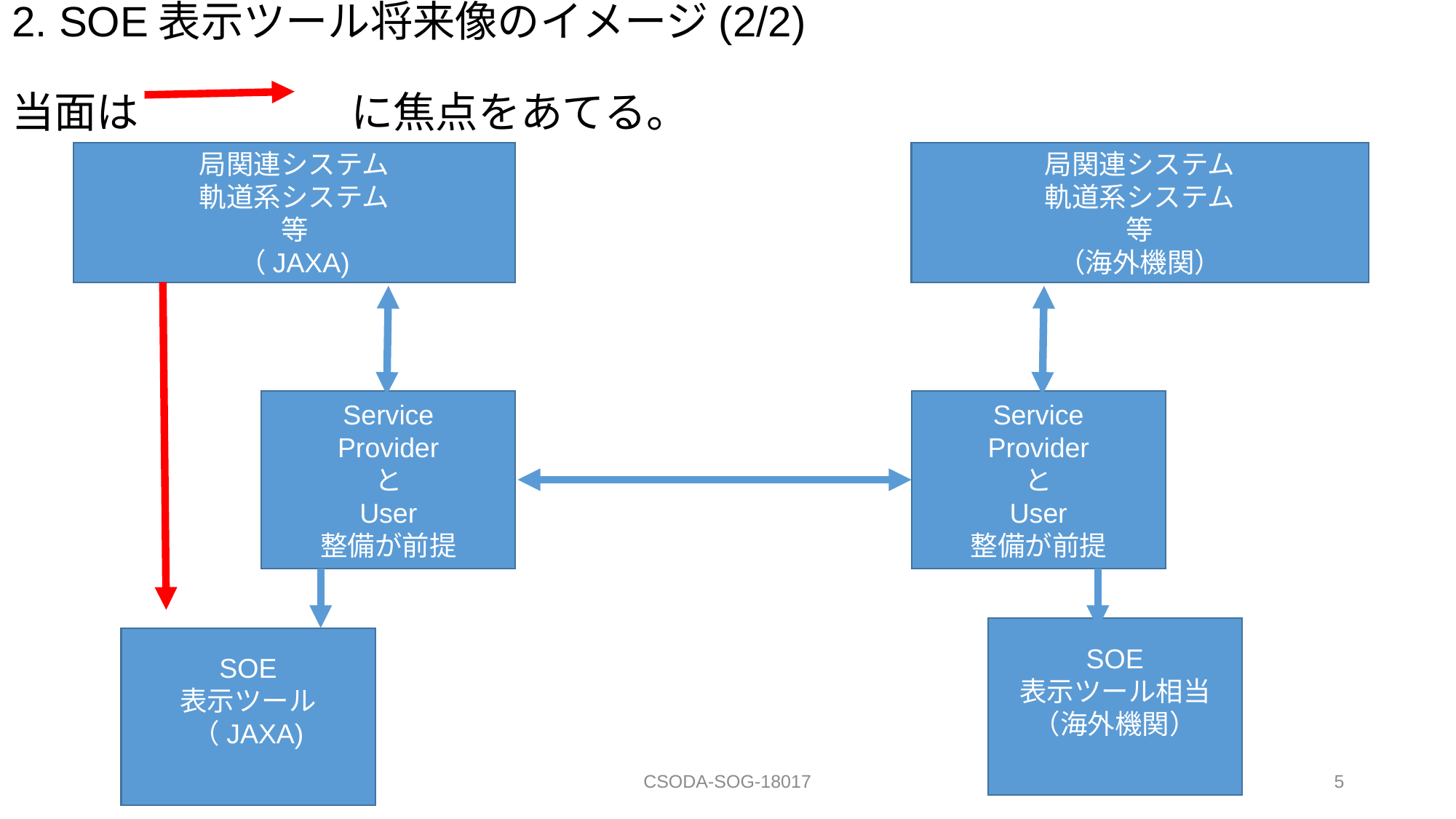

# 2. SOE表示ツール将来像のイメージ(2/2) 当面は　　　　　に焦点をあてる。
局関連システム
軌道系システム
等
（JAXA)
局関連システム
軌道系システム
等
（海外機関）
Service
Provider
と
User
整備が前提
Service
Provider
と
User
整備が前提
SOE
表示ツール相当
（海外機関）

SOE
表示ツール
（JAXA)

CSODA-SOG-18017
5